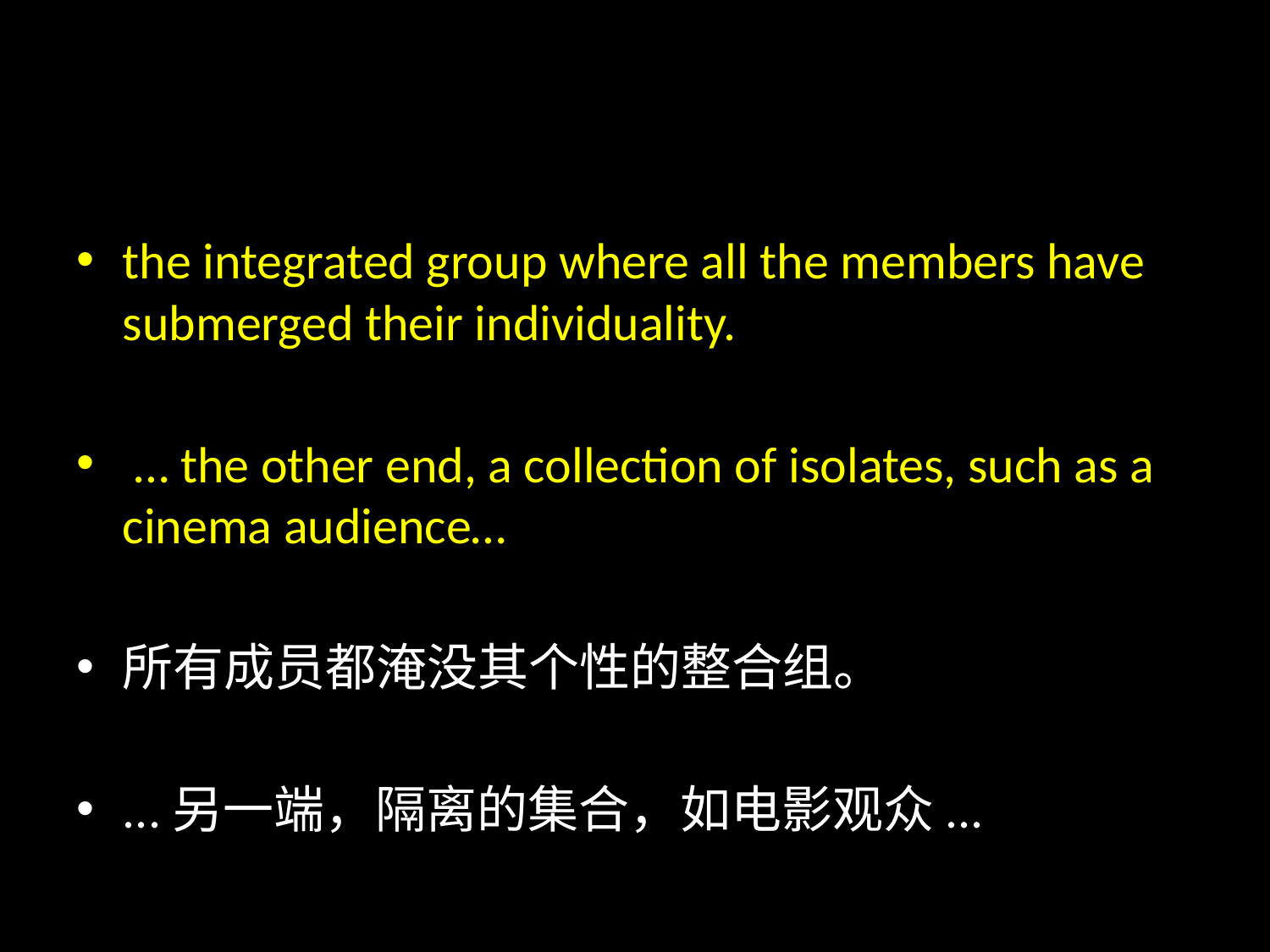

#
the integrated group where all the members have submerged their individuality.

 … the other end, a collection of isolates, such as a cinema audience…

所有成员都淹没其个性的整合组。

...另一端，隔离的集合，如电影观众...